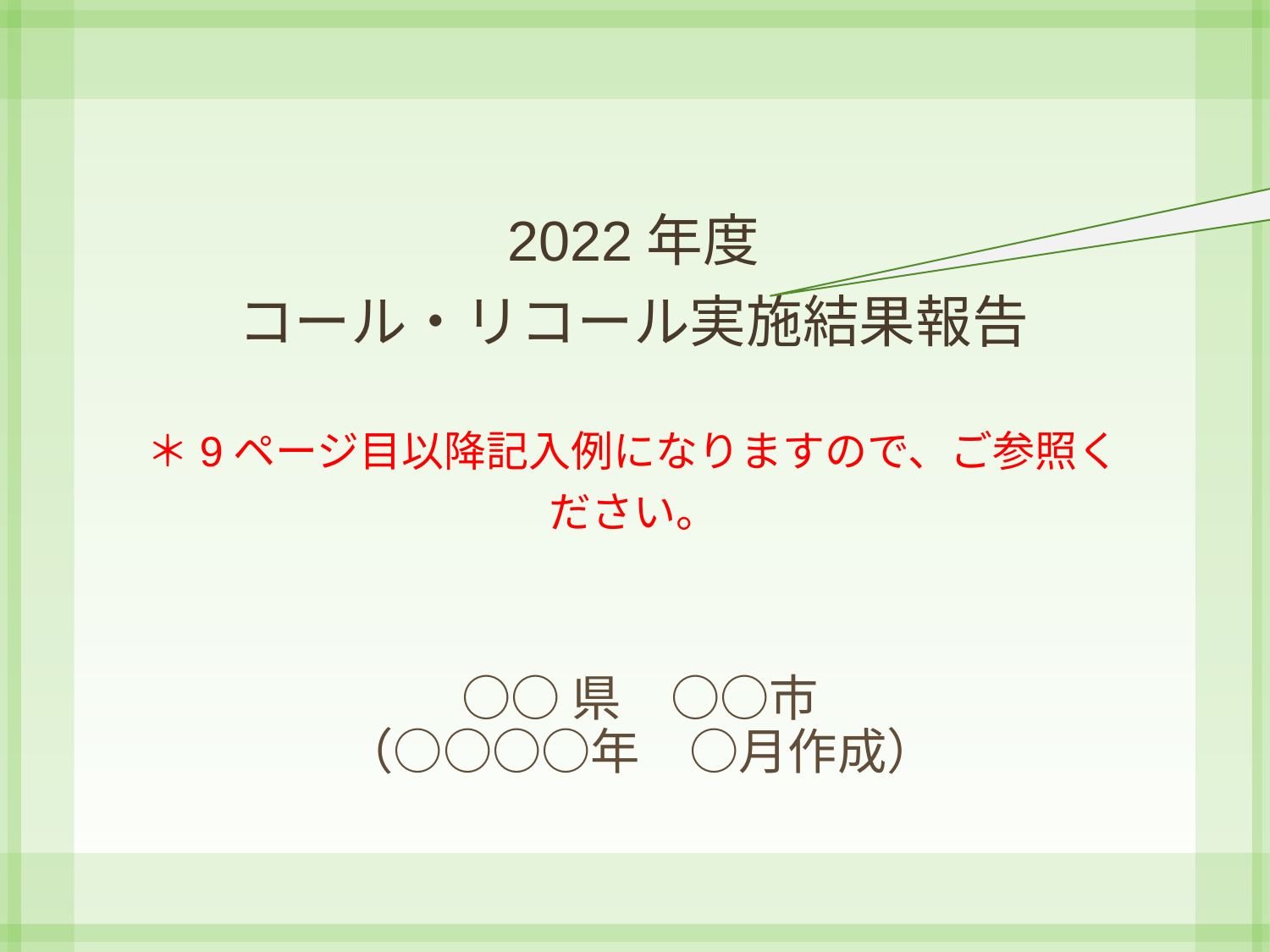

年度は記載する年度に合わせて、以下のページも変更し使用してください。
2022年度
コール・リコール実施結果報告

＊9ページ目以降記入例になりますので、ご参照ください。
○○県　○○市
（○○○○年　○月作成）